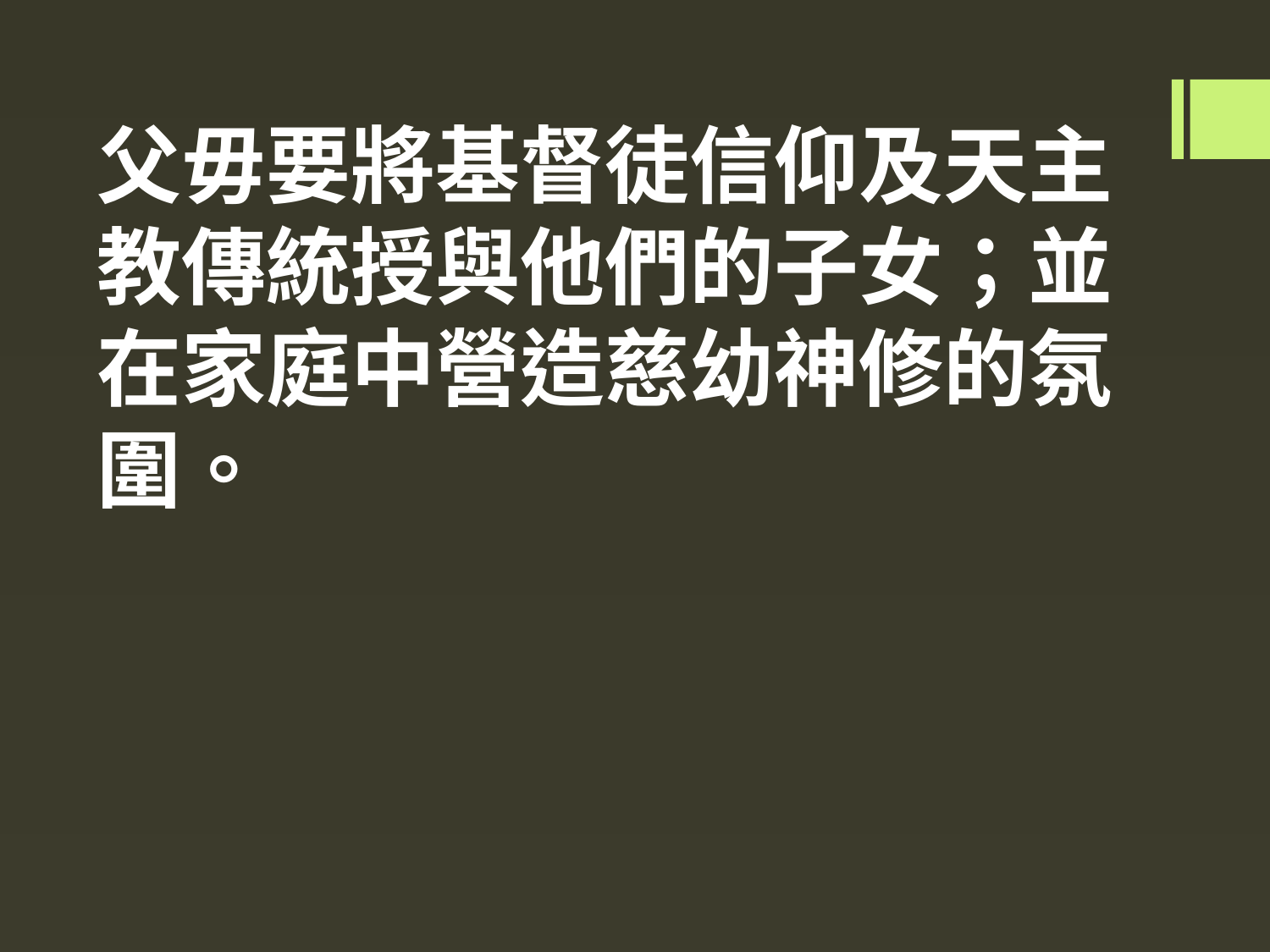

父毋要將基督徒信仰及天主教傳統授與他們的子女；並在家庭中營造慈幼神修的氛圍。